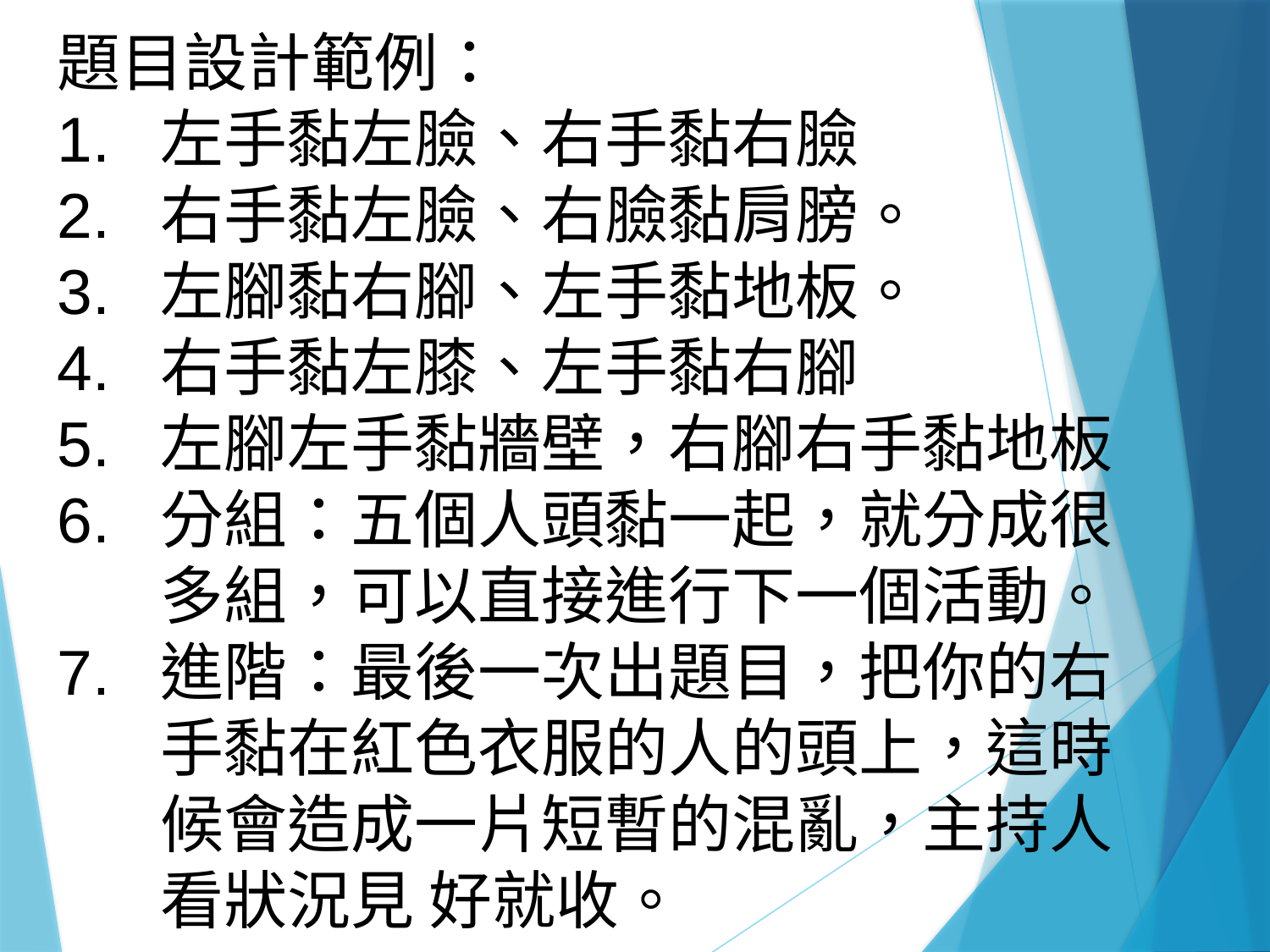

題目設計範例：
左手黏左臉、右手黏右臉
右手黏左臉、右臉黏肩膀。
左腳黏右腳、左手黏地板。
右手黏左膝、左手黏右腳
左腳左手黏牆壁，右腳右手黏地板
分組：五個人頭黏一起，就分成很多組，可以直接進行下一個活動。
進階：最後一次出題目，把你的右手黏在紅色衣服的人的頭上，這時候會造成一片短暫的混亂，主持人看狀況見 好就收。